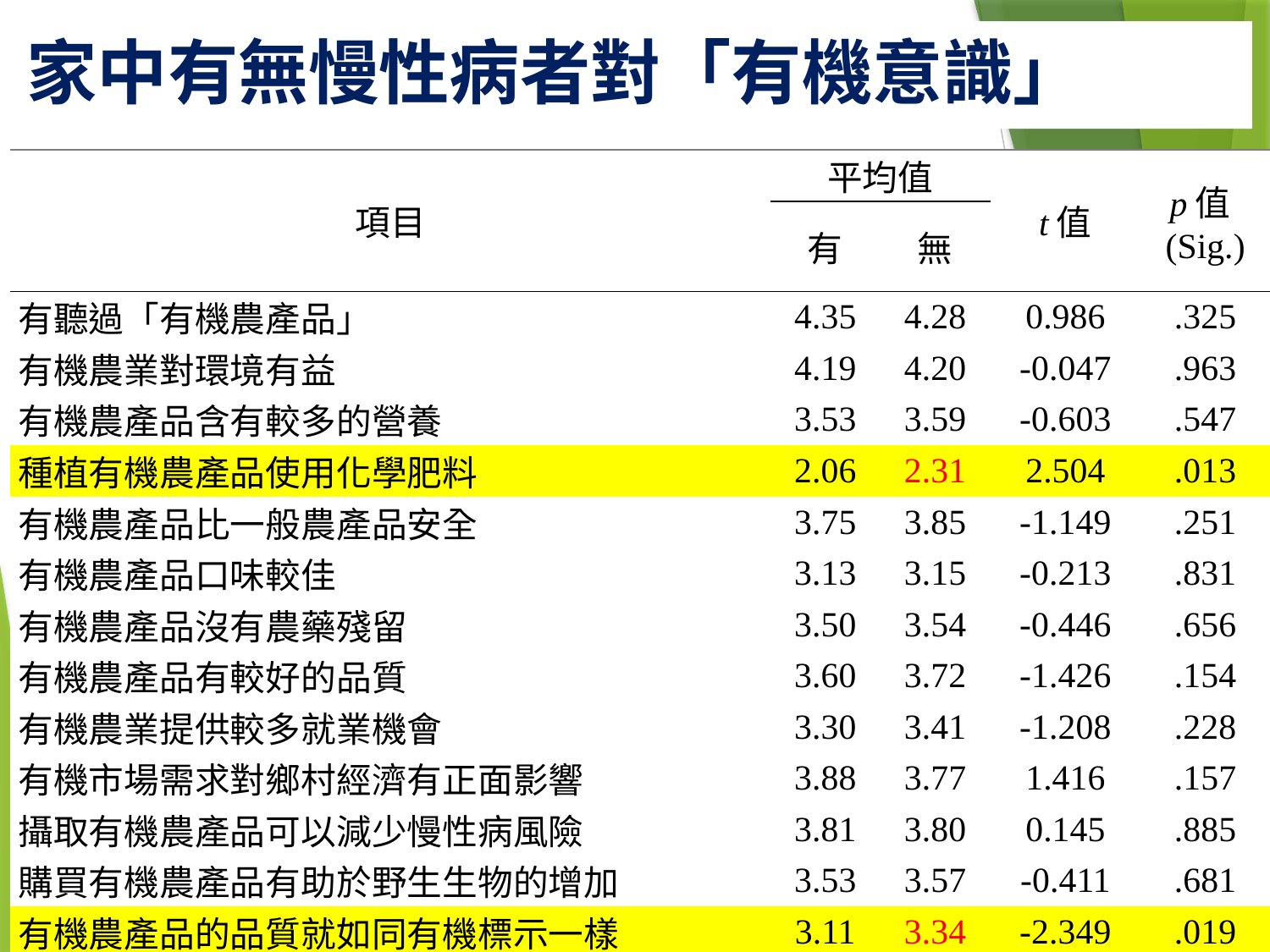

# 家中有無慢性病者對「有機意識」
| 項目 | 平均值 |  | t值 | p值(Sig.) |
| --- | --- | --- | --- | --- |
|  | 有 | 無 |  |  |
| 有聽過「有機農產品」 | 4.35 | 4.28 | 0.986 | .325 |
| 有機農業對環境有益 | 4.19 | 4.20 | -0.047 | .963 |
| 有機農產品含有較多的營養 | 3.53 | 3.59 | -0.603 | .547 |
| 種植有機農產品使用化學肥料 | 2.06 | 2.31 | 2.504 | .013 |
| 有機農產品比一般農產品安全 | 3.75 | 3.85 | -1.149 | .251 |
| 有機農產品口味較佳 | 3.13 | 3.15 | -0.213 | .831 |
| 有機農產品沒有農藥殘留 | 3.50 | 3.54 | -0.446 | .656 |
| 有機農產品有較好的品質 | 3.60 | 3.72 | -1.426 | .154 |
| 有機農業提供較多就業機會 | 3.30 | 3.41 | -1.208 | .228 |
| 有機市場需求對鄉村經濟有正面影響 | 3.88 | 3.77 | 1.416 | .157 |
| 攝取有機農產品可以減少慢性病風險 | 3.81 | 3.80 | 0.145 | .885 |
| 購買有機農產品有助於野生生物的增加 | 3.53 | 3.57 | -0.411 | .681 |
| 有機農產品的品質就如同有機標示一樣 | 3.11 | 3.34 | -2.349 | .019 |

23